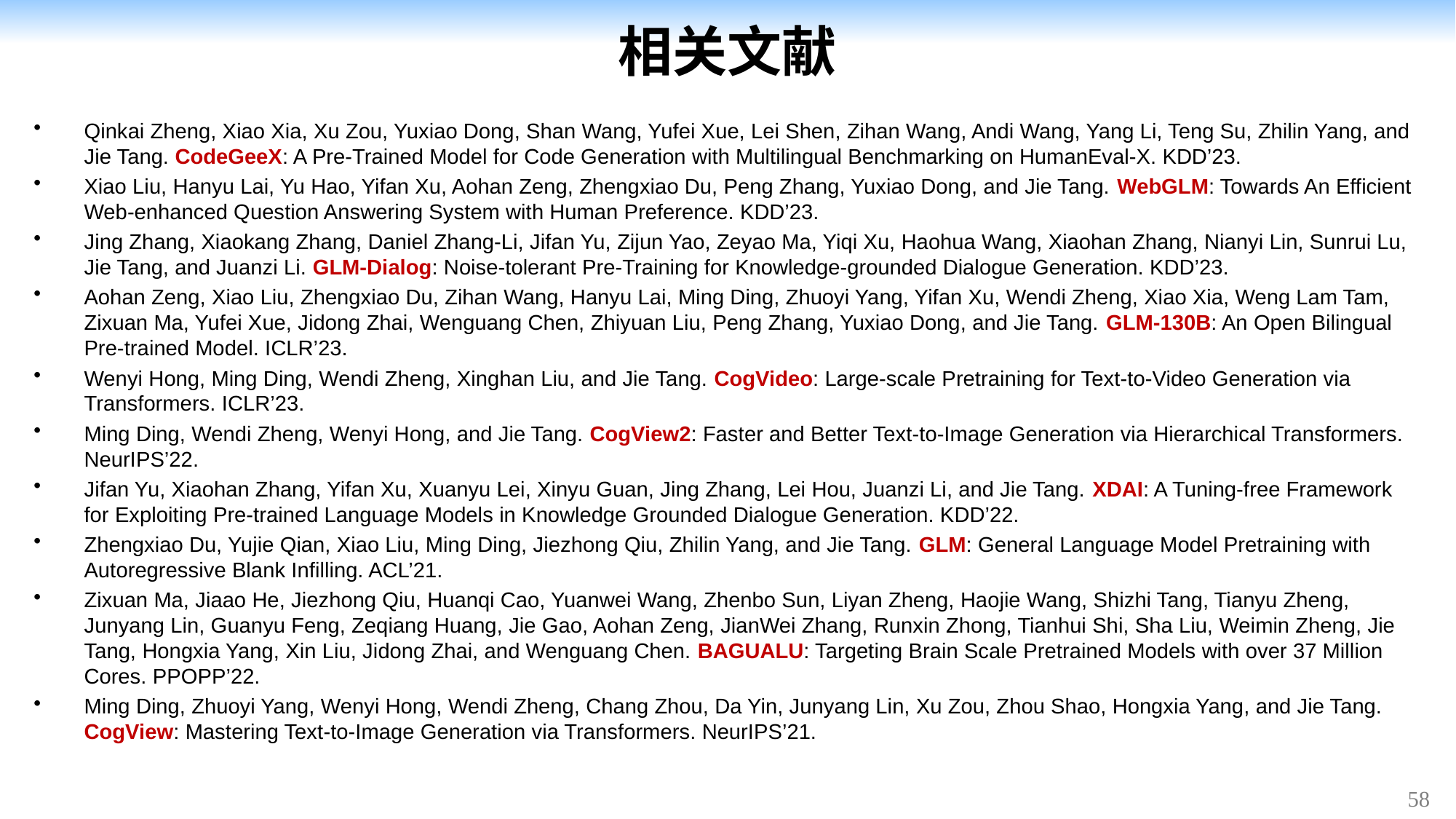

# 相关文献
Qinkai Zheng, Xiao Xia, Xu Zou, Yuxiao Dong, Shan Wang, Yufei Xue, Lei Shen, Zihan Wang, Andi Wang, Yang Li, Teng Su, Zhilin Yang, and Jie Tang. CodeGeeX: A Pre-Trained Model for Code Generation with Multilingual Benchmarking on HumanEval-X. KDD’23.
Xiao Liu, Hanyu Lai, Yu Hao, Yifan Xu, Aohan Zeng, Zhengxiao Du, Peng Zhang, Yuxiao Dong, and Jie Tang. WebGLM: Towards An Efficient Web-enhanced Question Answering System with Human Preference. KDD’23.
Jing Zhang, Xiaokang Zhang, Daniel Zhang-Li, Jifan Yu, Zijun Yao, Zeyao Ma, Yiqi Xu, Haohua Wang, Xiaohan Zhang, Nianyi Lin, Sunrui Lu, Jie Tang, and Juanzi Li. GLM-Dialog: Noise-tolerant Pre-Training for Knowledge-grounded Dialogue Generation. KDD’23.
Aohan Zeng, Xiao Liu, Zhengxiao Du, Zihan Wang, Hanyu Lai, Ming Ding, Zhuoyi Yang, Yifan Xu, Wendi Zheng, Xiao Xia, Weng Lam Tam, Zixuan Ma, Yufei Xue, Jidong Zhai, Wenguang Chen, Zhiyuan Liu, Peng Zhang, Yuxiao Dong, and Jie Tang. GLM-130B: An Open Bilingual Pre-trained Model. ICLR’23.
Wenyi Hong, Ming Ding, Wendi Zheng, Xinghan Liu, and Jie Tang. CogVideo: Large-scale Pretraining for Text-to-Video Generation via Transformers. ICLR’23.
Ming Ding, Wendi Zheng, Wenyi Hong, and Jie Tang. CogView2: Faster and Better Text-to-Image Generation via Hierarchical Transformers. NeurIPS’22.
Jifan Yu, Xiaohan Zhang, Yifan Xu, Xuanyu Lei, Xinyu Guan, Jing Zhang, Lei Hou, Juanzi Li, and Jie Tang. XDAI: A Tuning-free Framework for Exploiting Pre-trained Language Models in Knowledge Grounded Dialogue Generation. KDD’22.
Zhengxiao Du, Yujie Qian, Xiao Liu, Ming Ding, Jiezhong Qiu, Zhilin Yang, and Jie Tang. GLM: General Language Model Pretraining with Autoregressive Blank Infilling. ACL’21.
Zixuan Ma, Jiaao He, Jiezhong Qiu, Huanqi Cao, Yuanwei Wang, Zhenbo Sun, Liyan Zheng, Haojie Wang, Shizhi Tang, Tianyu Zheng, Junyang Lin, Guanyu Feng, Zeqiang Huang, Jie Gao, Aohan Zeng, JianWei Zhang, Runxin Zhong, Tianhui Shi, Sha Liu, Weimin Zheng, Jie Tang, Hongxia Yang, Xin Liu, Jidong Zhai, and Wenguang Chen. BAGUALU: Targeting Brain Scale Pretrained Models with over 37 Million Cores. PPOPP’22.
Ming Ding, Zhuoyi Yang, Wenyi Hong, Wendi Zheng, Chang Zhou, Da Yin, Junyang Lin, Xu Zou, Zhou Shao, Hongxia Yang, and Jie Tang. CogView: Mastering Text-to-Image Generation via Transformers. NeurIPS’21.